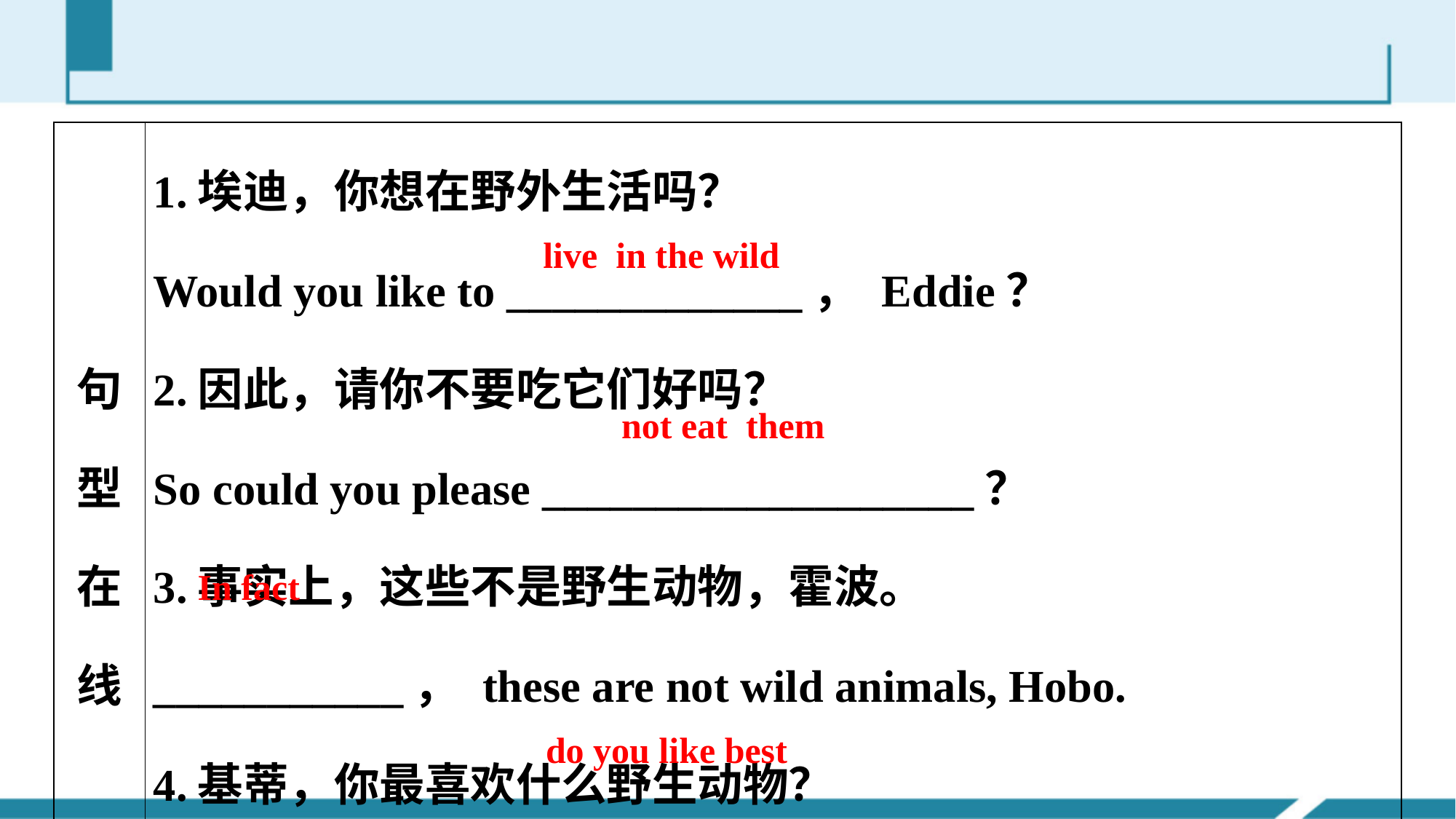

| 句型在线 | 1.埃迪，你想在野外生活吗？ Would you like to \_\_\_\_\_\_\_\_\_\_\_\_\_， Eddie？ 2.因此，请你不要吃它们好吗？ So could you please \_\_\_\_\_\_\_\_\_\_\_\_\_\_\_\_\_\_\_？ 3.事实上，这些不是野生动物，霍波。 \_\_\_\_\_\_\_\_\_\_\_， these are not wild animals, Hobo. 4.基蒂，你最喜欢什么野生动物？ What wild animal\_\_\_\_\_\_\_\_\_\_\_\_\_\_\_\_\_， Kitty？ |
| --- | --- |
live  in the wild
not eat  them
In fact
do you like best